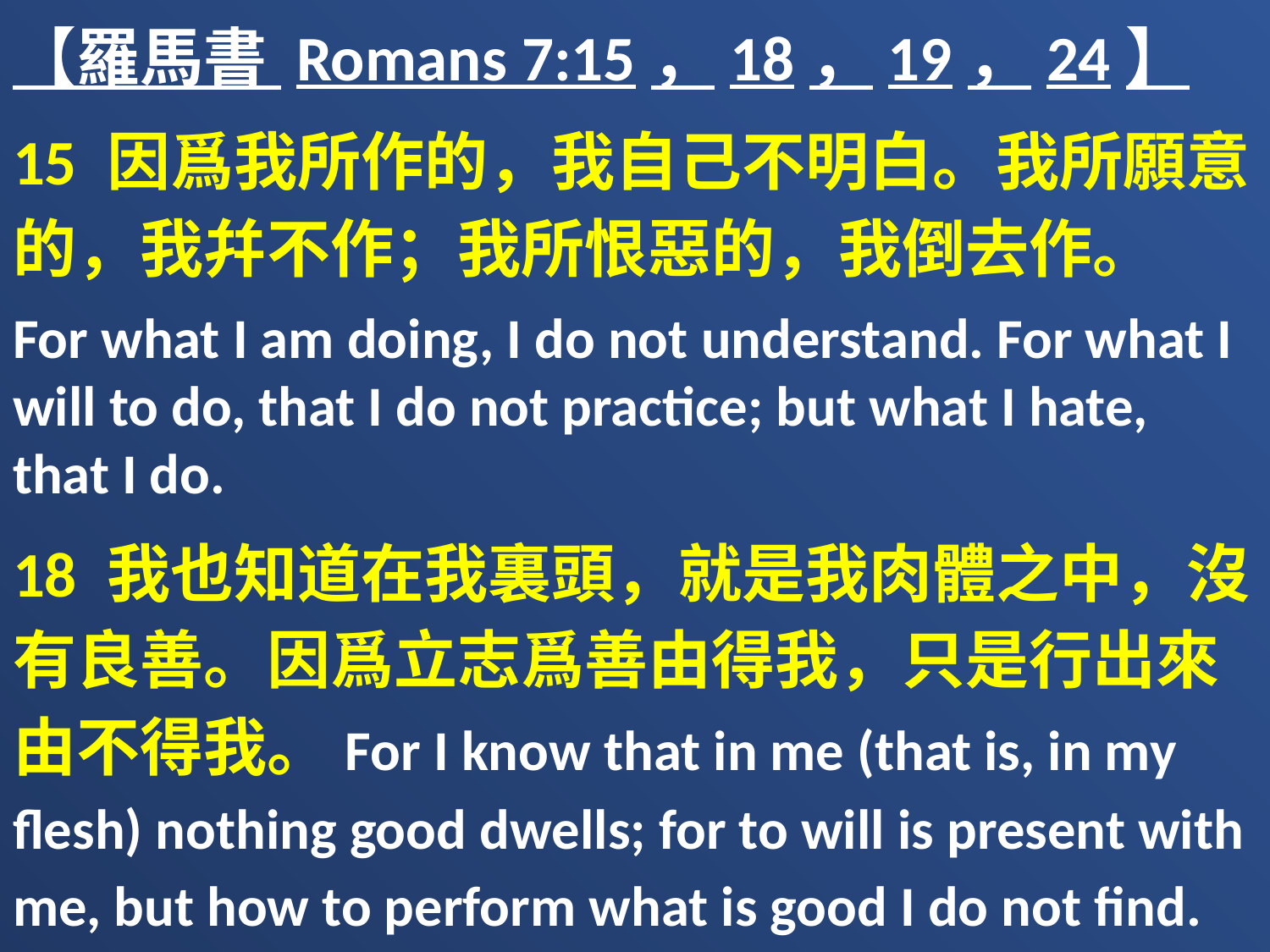

【羅馬書 Romans 7:15，18，19，24】
15 因爲我所作的，我自己不明白。我所願意的，我幷不作；我所恨惡的，我倒去作。
For what I am doing, I do not understand. For what I will to do, that I do not practice; but what I hate, that I do.
18 我也知道在我裏頭，就是我肉體之中，沒有良善。因爲立志爲善由得我，只是行出來由不得我。For I know that in me (that is, in my flesh) nothing good dwells; for to will is present with me, but how to perform what is good I do not find.